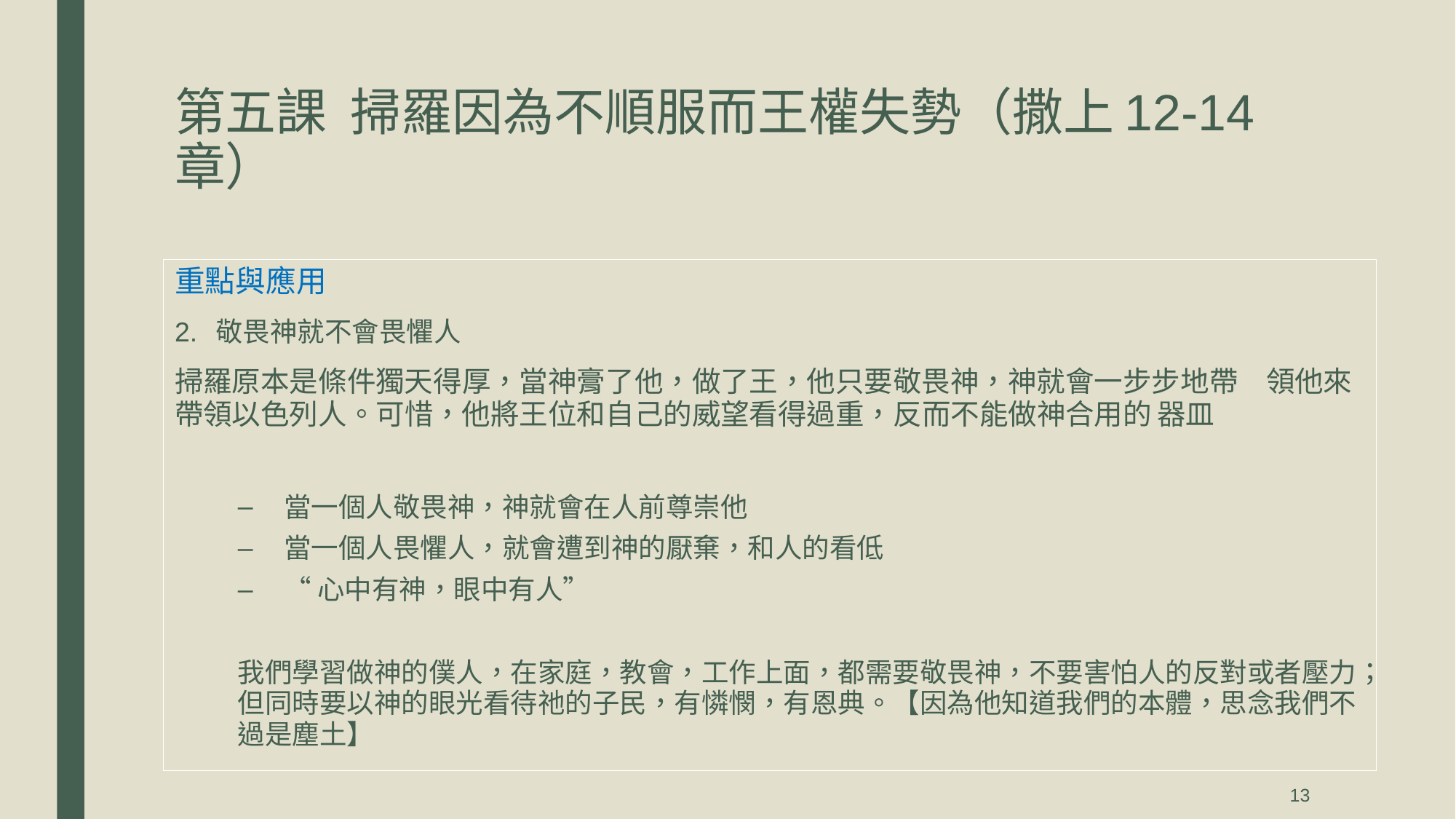

# 第五課  掃羅因為不順服而王權失勢（撒上12-14章）
重點與應用
敬畏神就不會畏懼人
掃羅原本是條件獨天得厚，當神膏了他，做了王，他只要敬畏神，神就會一步步地帶	領他來帶領以色列人。可惜，他將王位和自己的威望看得過重，反而不能做神合用的	器皿

當一個人敬畏神，神就會在人前尊崇他
當一個人畏懼人，就會遭到神的厭棄，和人的看低
“心中有神，眼中有人”

我們學習做神的僕人，在家庭，教會，工作上面，都需要敬畏神，不要害怕人的反對或者壓力；但同時要以神的眼光看待祂的子民，有憐憫，有恩典。【因為他知道我們的本體，思念我們不過是塵土】
13